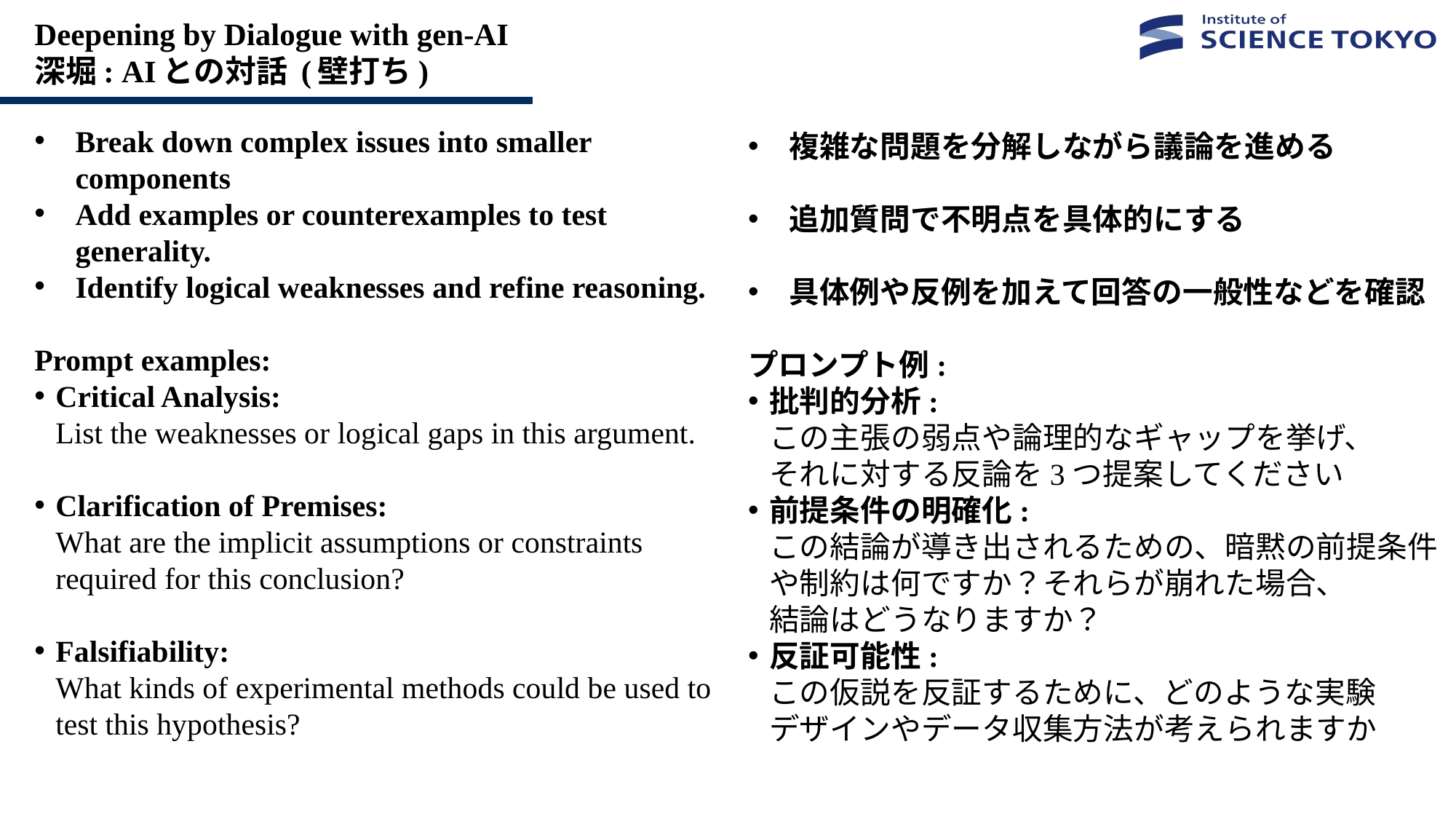

# Deepening by Dialogue with gen-AI 深堀: AIとの対話 (壁打ち)
Break down complex issues into smaller components
Add examples or counterexamples to test generality.
Identify logical weaknesses and refine reasoning.

Prompt examples:
Critical Analysis:
List the weaknesses or logical gaps in this argument.

Clarification of Premises:
What are the implicit assumptions or constraints required for this conclusion?

Falsifiability:
What kinds of experimental methods could be used to test this hypothesis?
複雑な問題を分解しながら議論を進める

追加質問で不明点を具体的にする

具体例や反例を加えて回答の一般性などを確認

プロンプト例:
批判的分析:
この主張の弱点や論理的なギャップを挙げ、
それに対する反論を3つ提案してください
前提条件の明確化:
この結論が導き出されるための、暗黙の前提条件や制約は何ですか？それらが崩れた場合、
結論はどうなりますか？
反証可能性:
この仮説を反証するために、どのような実験
デザインやデータ収集方法が考えられますか